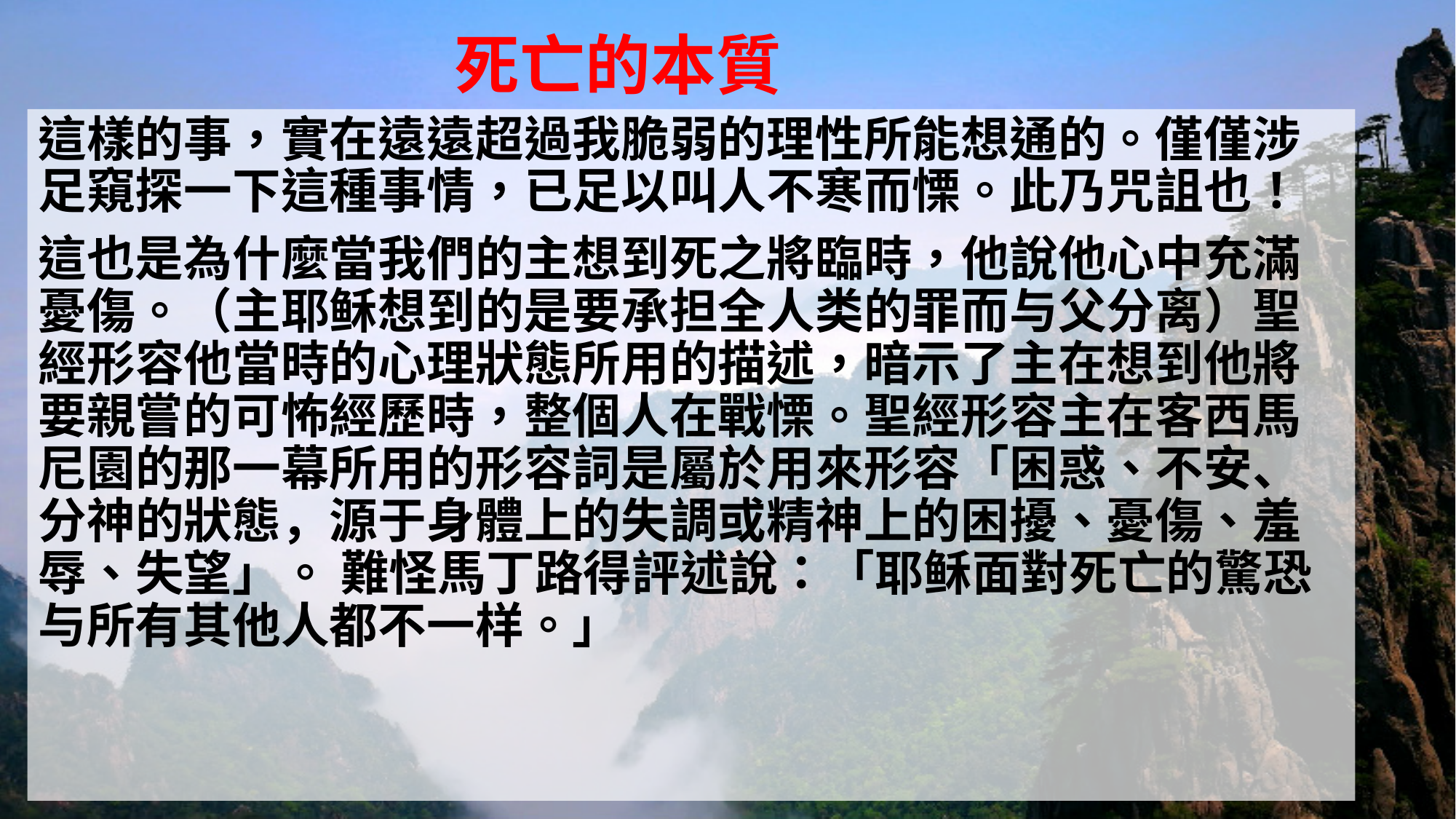

# 死亡的本質
這樣的事，實在遠遠超過我脆弱的理性所能想通的。僅僅涉足窺探一下這種事情，已足以叫人不寒而慄。此乃咒詛也！
這也是為什麼當我們的主想到死之將臨時，他說他心中充滿憂傷。（主耶稣想到的是要承担全人类的罪而与父分离）聖經形容他當時的心理狀態所用的描述，暗示了主在想到他將要親嘗的可怖經歷時，整個人在戰慄。聖經形容主在客西馬尼園的那一幕所用的形容詞是屬於用來形容「困惑、不安、分神的狀態，源于身體上的失調或精神上的困擾、憂傷、羞辱、失望」。 難怪馬丁路得評述說：「耶稣面對死亡的驚恐与所有其他人都不一样。」